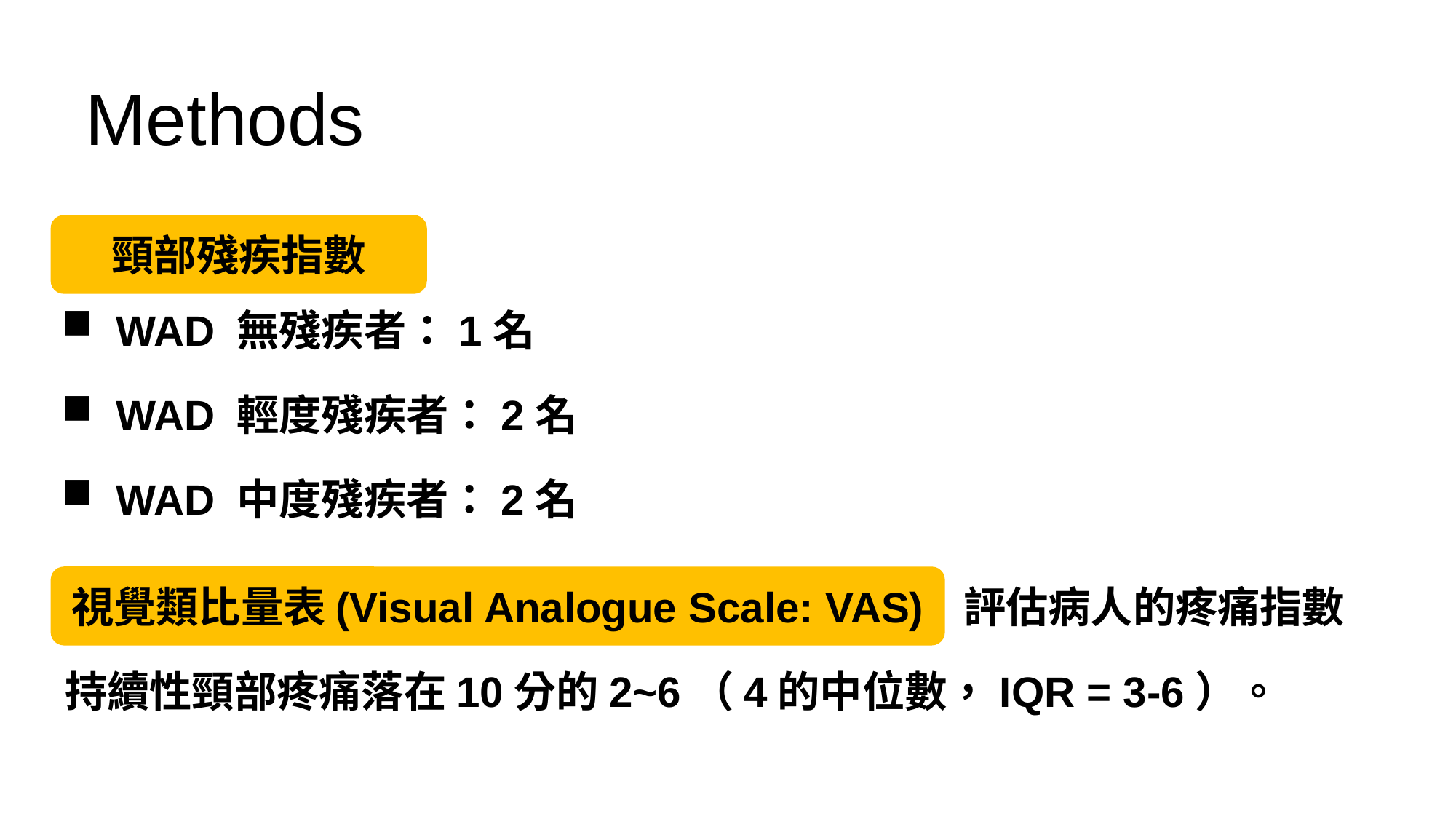

Methods
頸部殘疾指數
WAD 無殘疾者：1名
WAD 輕度殘疾者：2名
WAD 中度殘疾者：2名
視覺類比量表(Visual Analogue Scale: VAS)
評估病人的疼痛指數
持續性頸部疼痛落在10分的2~6（4的中位數，IQR = 3-6）。